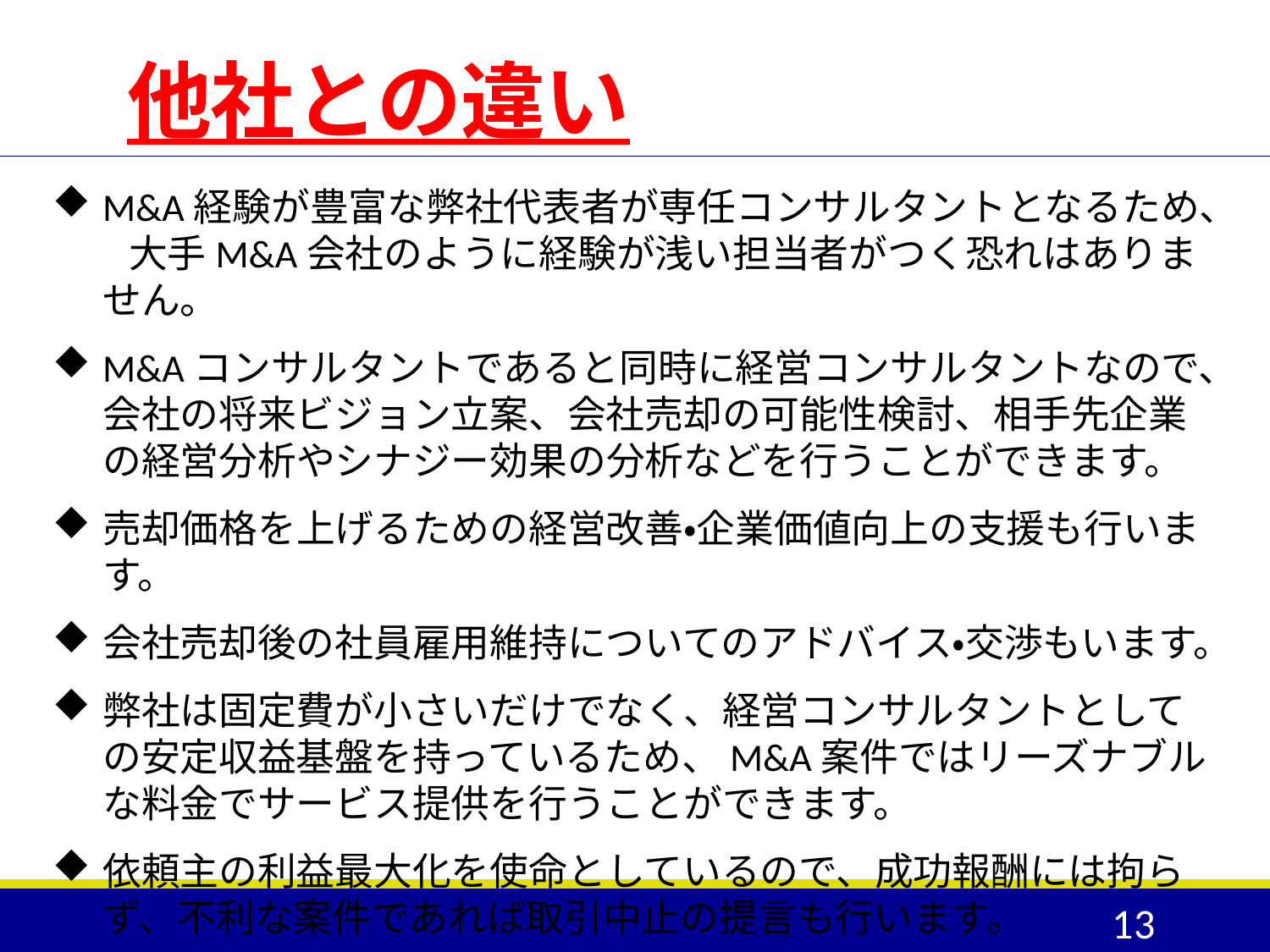

# 他社との違い
M&A経験が豊富な弊社代表者が専任コンサルタントとなるため、   大手M&A会社のように経験が浅い担当者がつく恐れはありません。
M&Aコンサルタントであると同時に経営コンサルタントなので、会社の将来ビジョン立案、会社売却の可能性検討、相手先企業の経営分析やシナジー効果の分析などを行うことができます。
売却価格を上げるための経営改善・企業価値向上の支援も行います。
会社売却後の社員雇用維持についてのアドバイス・交渉もいます。
弊社は固定費が小さいだけでなく、経営コンサルタントとしての安定収益基盤を持っているため、M&A案件ではリーズナブルな料金でサービス提供を行うことができます。
依頼主の利益最大化を使命としているので、成功報酬には拘らず、不利な案件であれば取引中止の提言も行います。
13